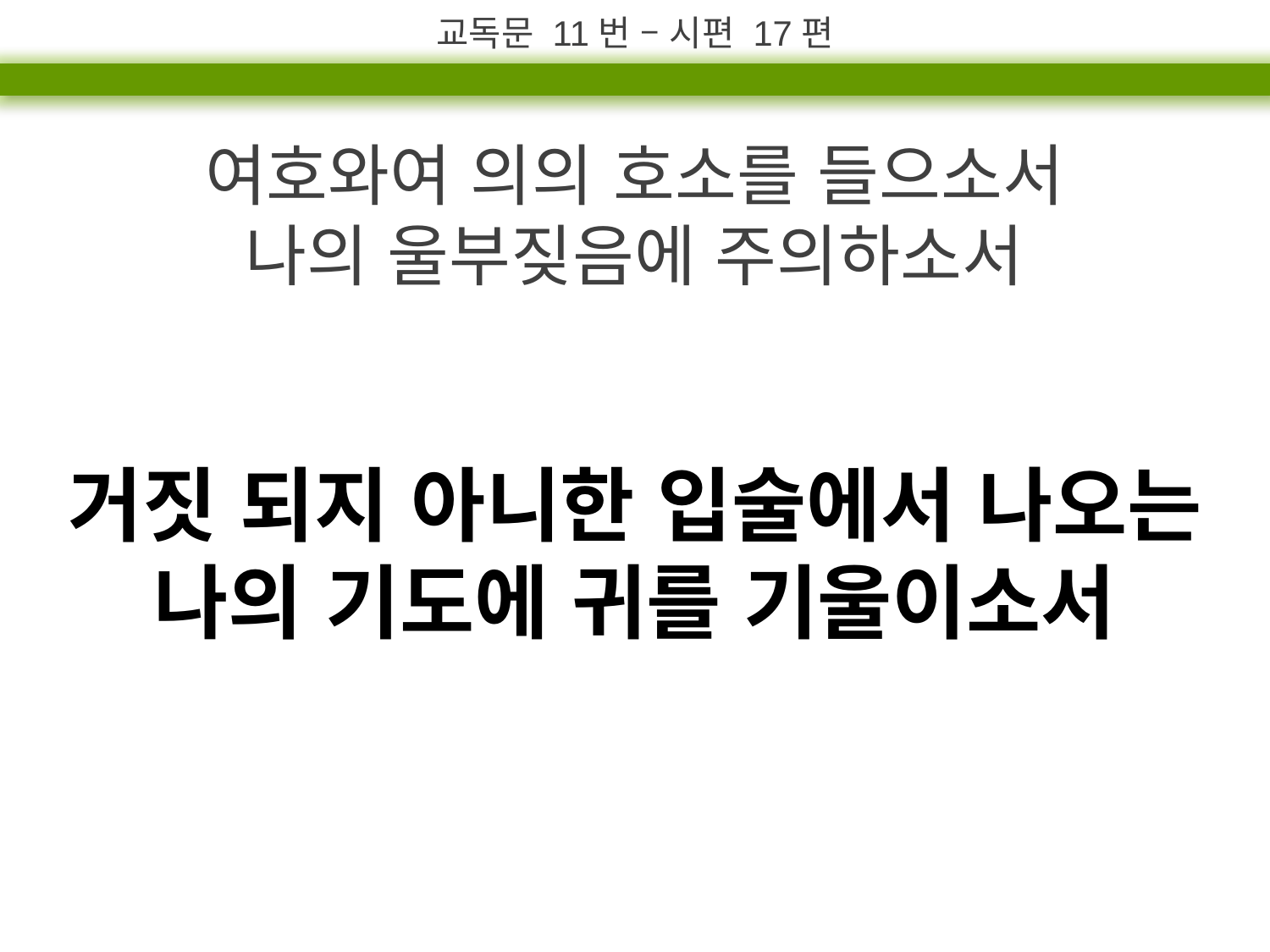

교독문 11번 – 시편 17편

여호와여 의의 호소를 들으소서
나의 울부짖음에 주의하소서
거짓 되지 아니한 입술에서 나오는
나의 기도에 귀를 기울이소서